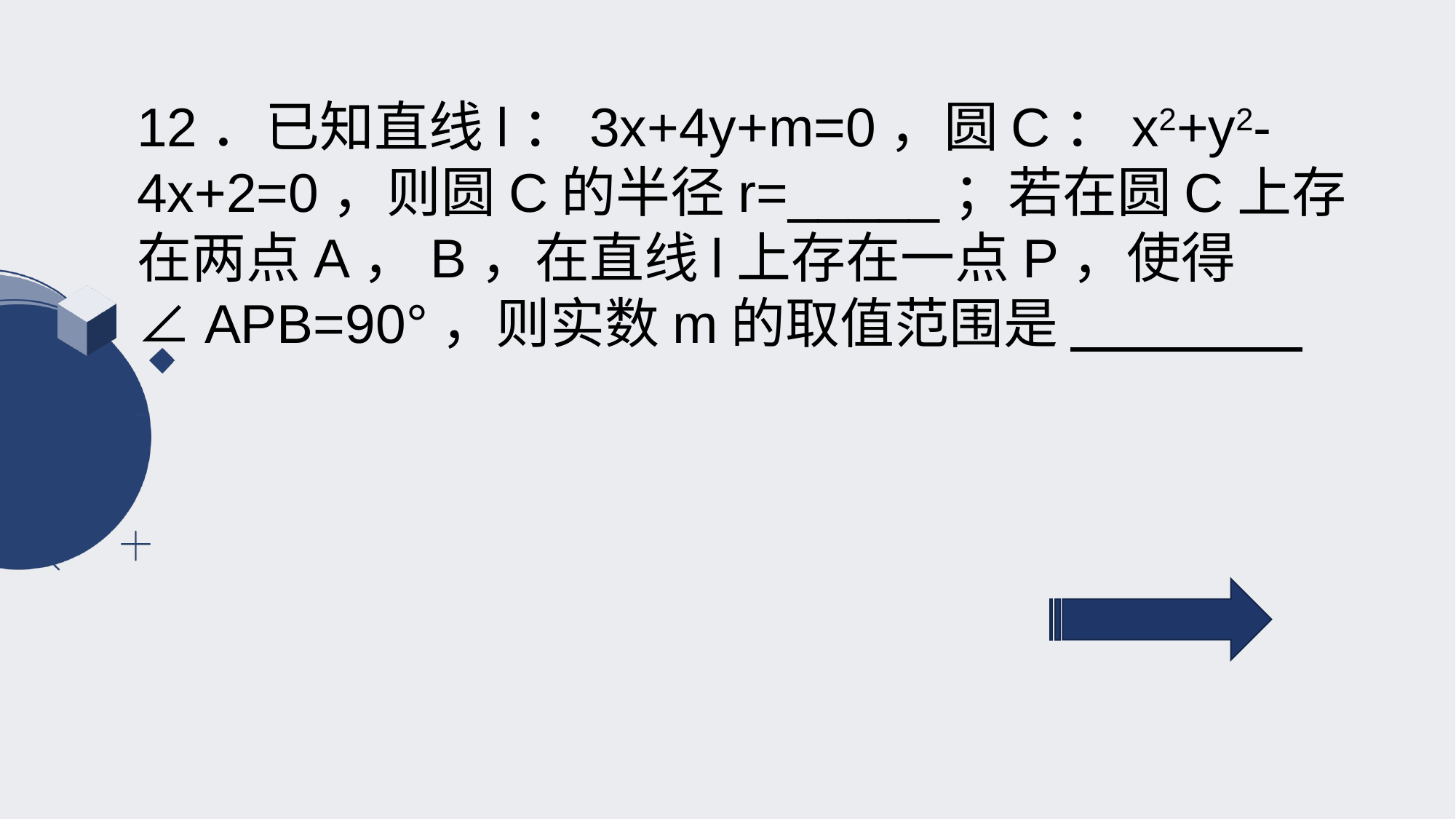

12．已知直线l：3x+4y+m=0，圆C：x2+y2-4x+2=0，则圆C的半径r=_____；若在圆C上存在两点A，B，在直线l上存在一点P，使得∠APB=90°，则实数m的取值范围是                              ．